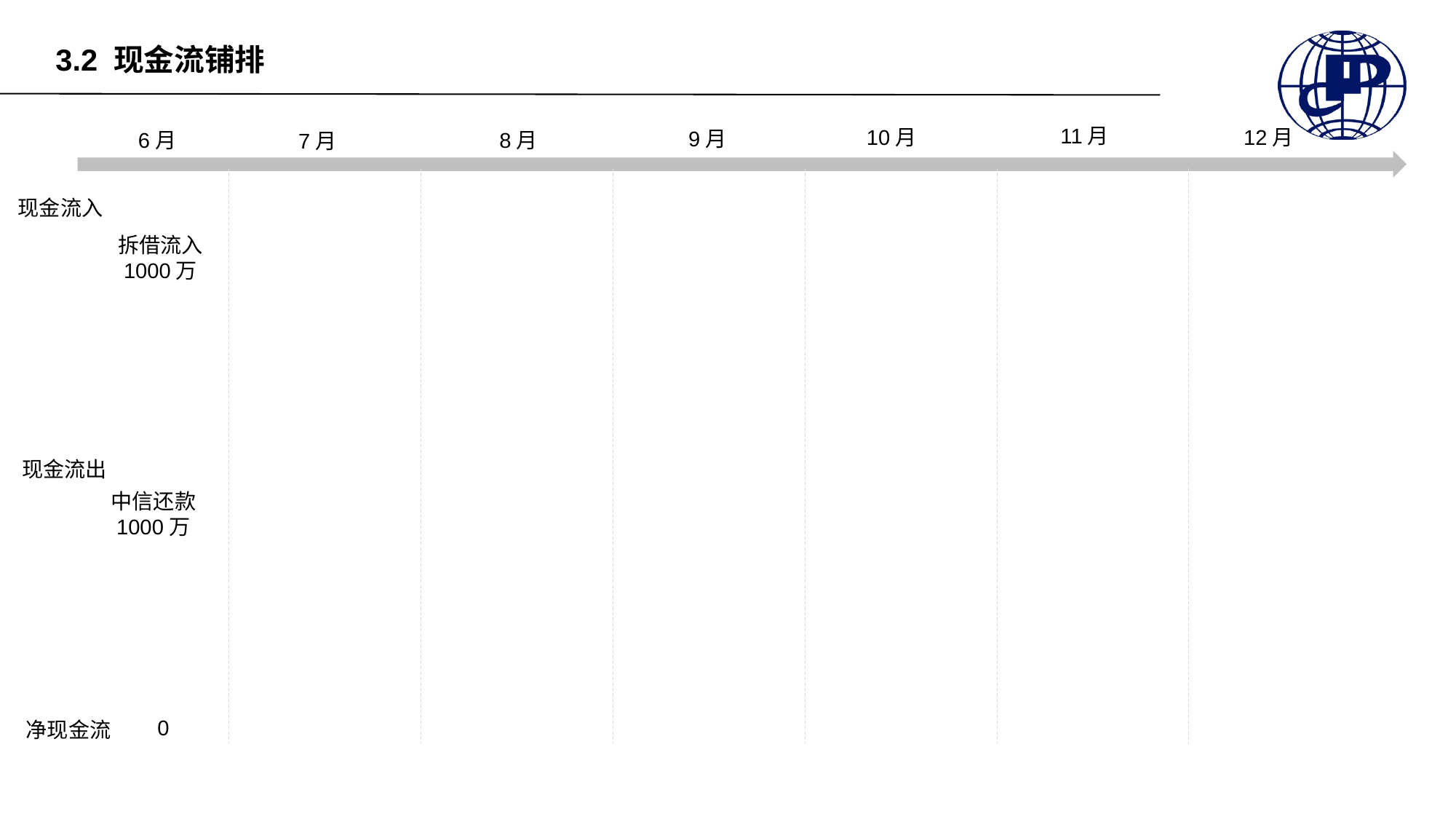

3.2 现金流铺排
11月
10月
12月
9月
6月
8月
7月

现金流入
拆借流入
1000万
现金流出
中信还款
1000万
净现金流
0